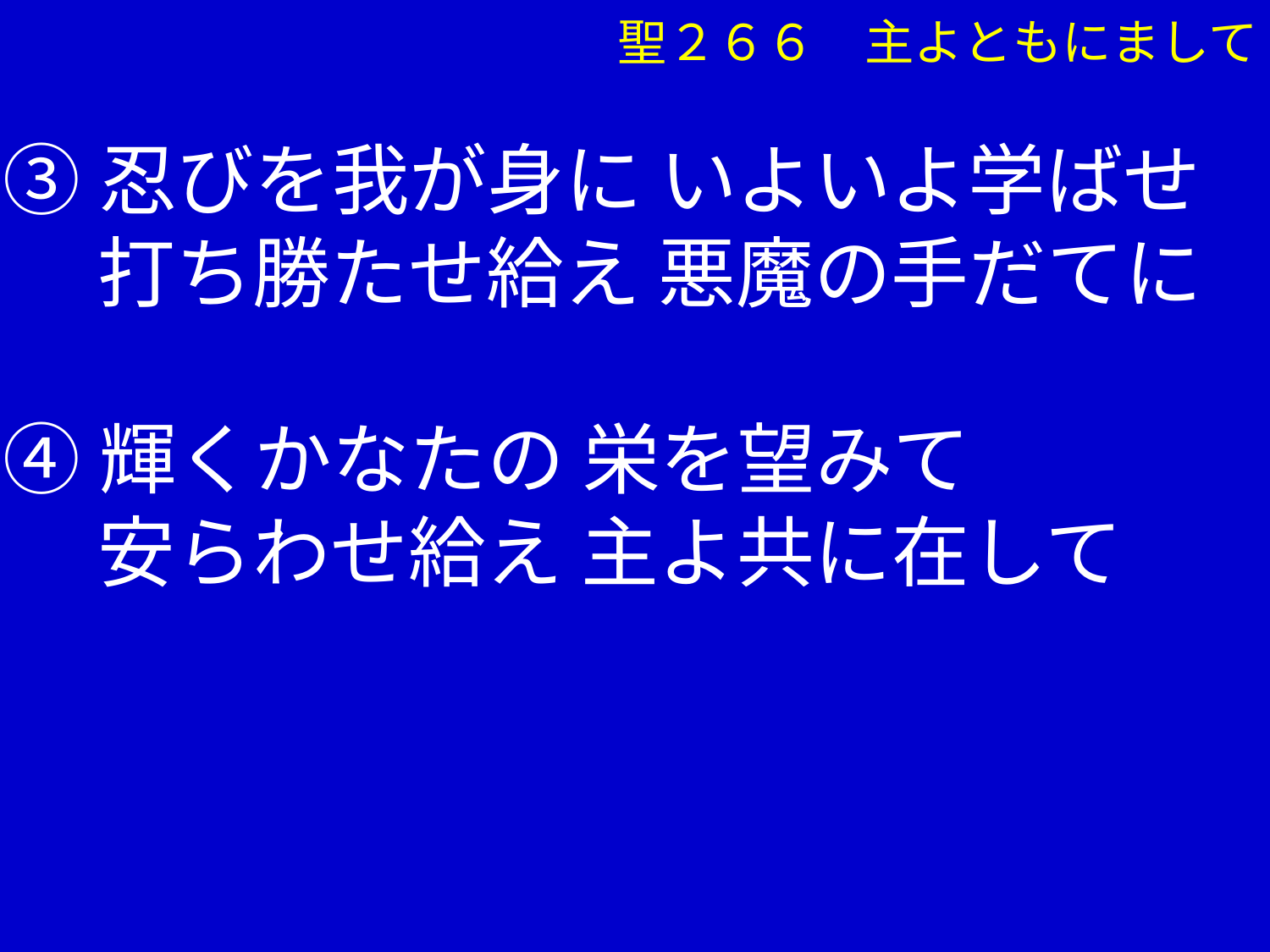

聖２６６　主よともにまして
③忍びを我が身に いよいよ学ばせ
　 打ち勝たせ給え 悪魔の手だてに

④輝くかなたの 栄を望みて
　 安らわせ給え 主よ共に在して